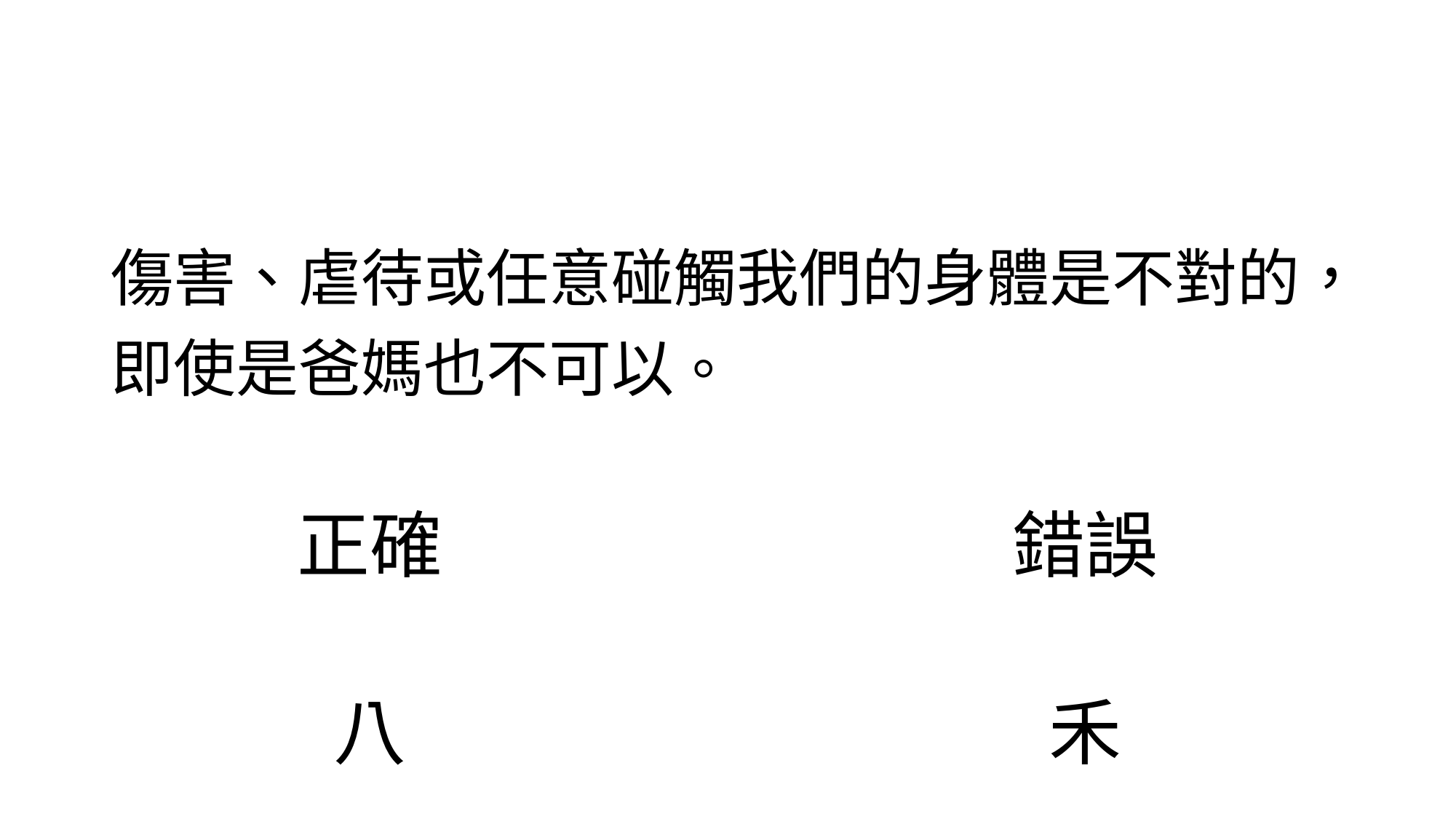

#
傷害、虐待或任意碰觸我們的身體是不對的，即使是爸媽也不可以。
正確

八
錯誤

禾